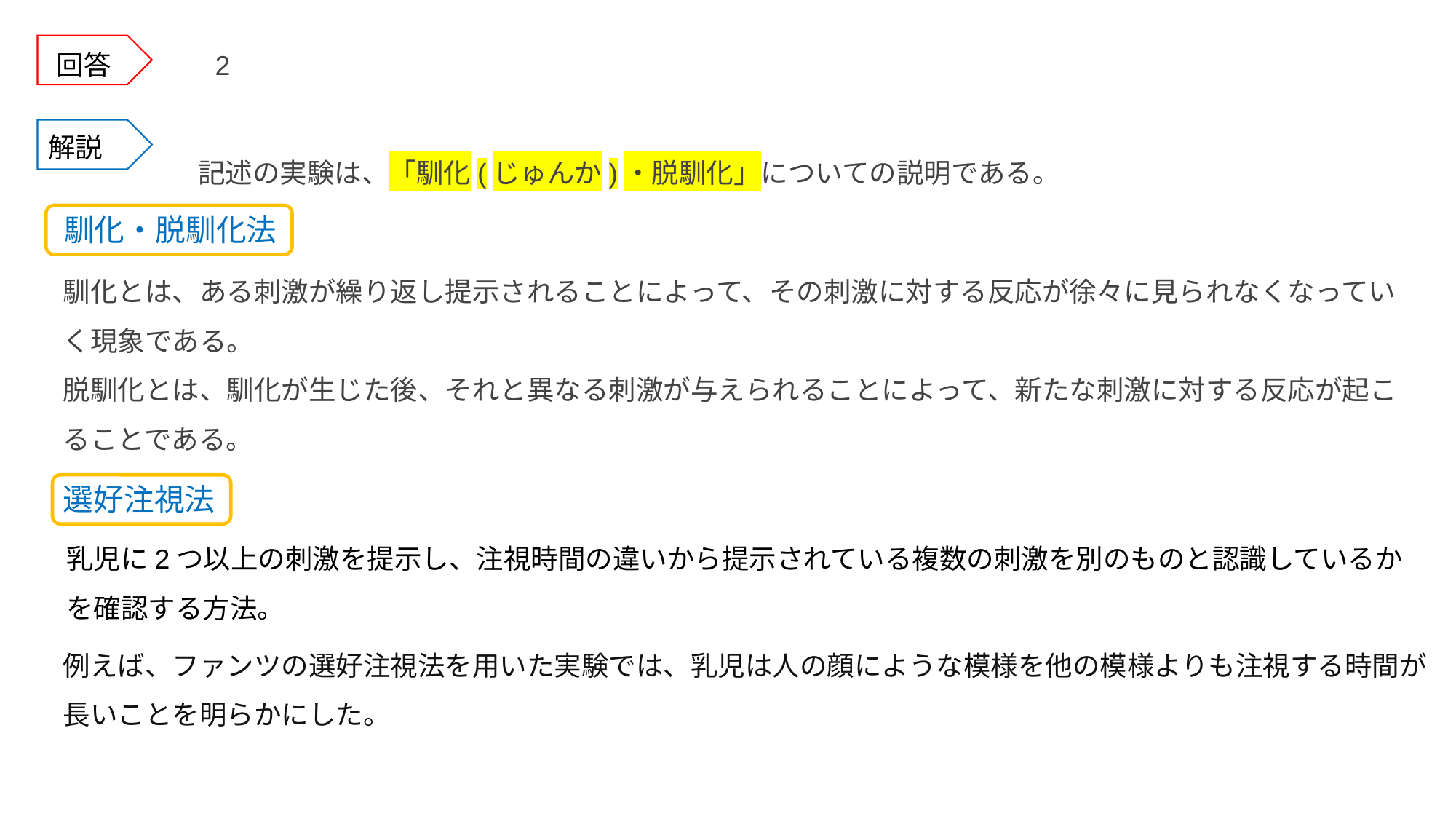

回答
2

解説
記述の実験は、「馴化(じゅんか)・脱馴化」についての説明である。

馴化・脱馴化法
馴化とは、ある刺激が繰り返し提示されることによって、その刺激に対する反応が徐々に見られなくなっていく現象である。
脱馴化とは、馴化が生じた後、それと異なる刺激が与えられることによって、新たな刺激に対する反応が起こることである。
選好注視法

乳児に2つ以上の刺激を提示し、注視時間の違いから提示されている複数の刺激を別のものと認識しているかを確認する方法。
例えば、ファンツの選好注視法を用いた実験では、乳児は人の顔にような模様を他の模様よりも注視する時間が長いことを明らかにした。